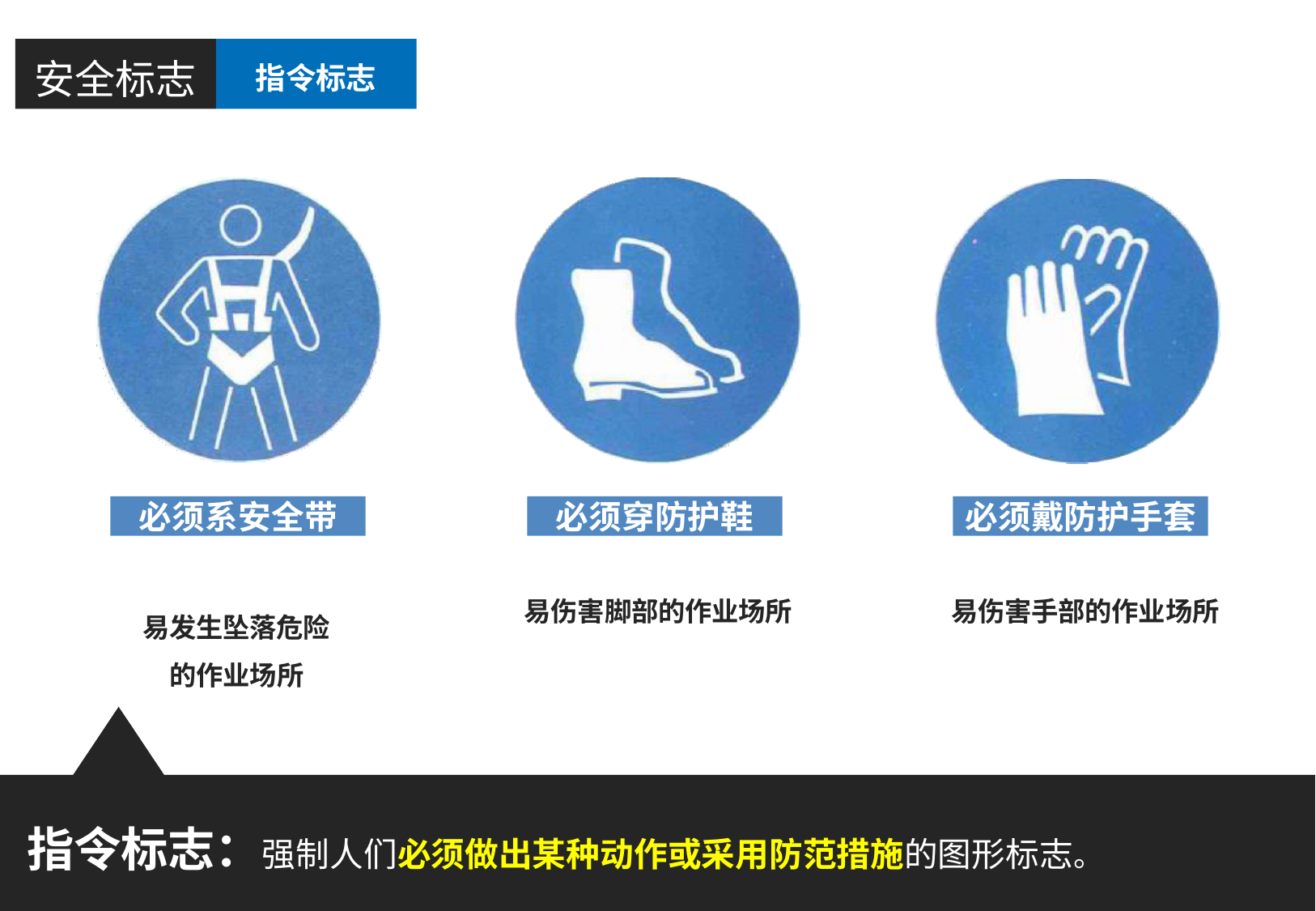

# 安全标志
指令标志

必须系安全带
必须穿防护鞋
必须戴防护手套
易发生坠落危险 的作业场所
易伤害脚部的作业场所
易伤害手部的作业场所

指令标志：强制人们必须做出某种动作或采用防范措施的图形标志。